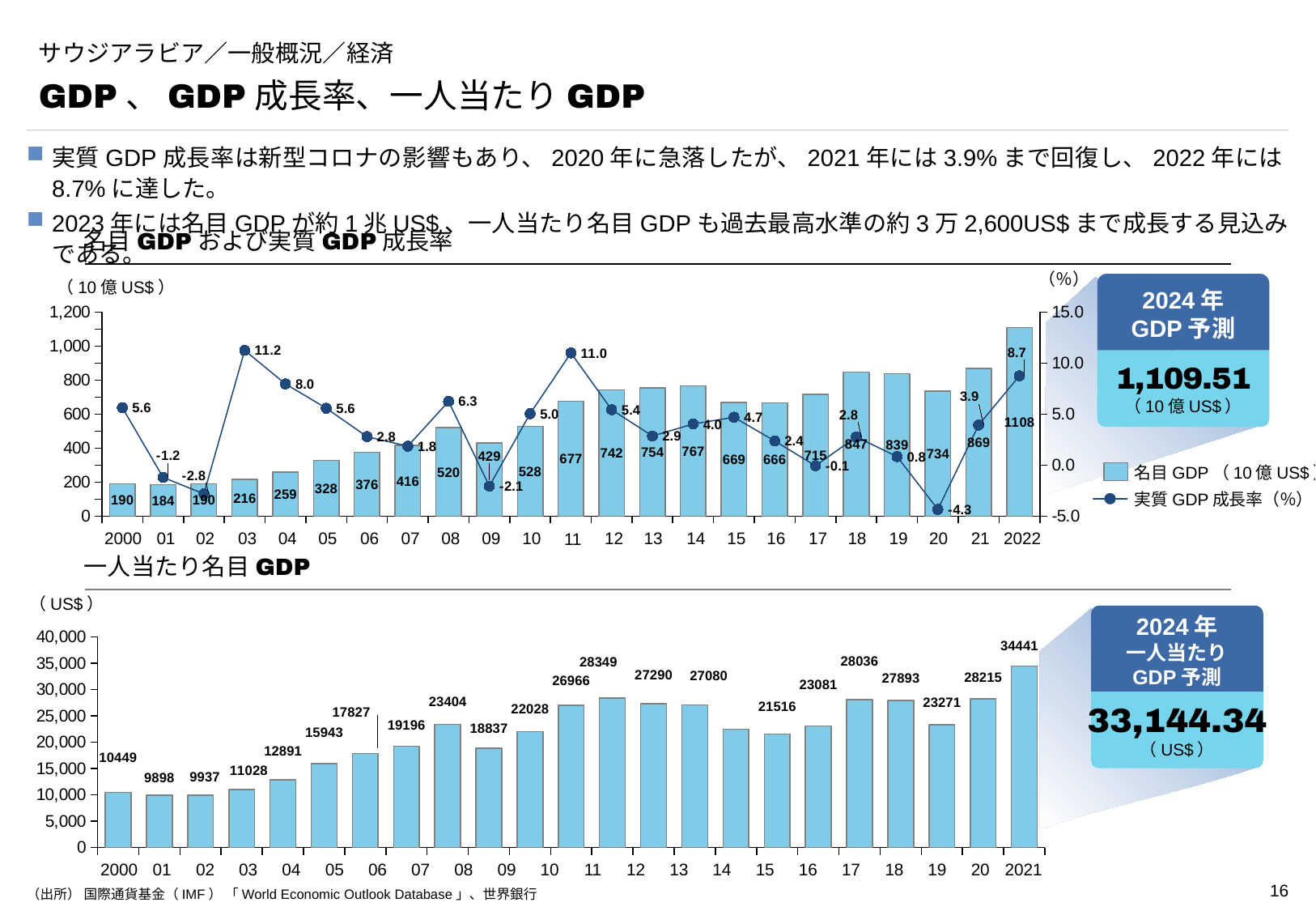

# サウジアラビア／一般概況／経済
GDP、GDP成長率、一人当たりGDP
実質GDP成長率は新型コロナの影響もあり、2020年に急落したが、2021年には3.9%まで回復し、2022年には8.7%に達した。
2023年には名目GDPが約1兆US$、一人当たり名目GDPも過去最高水準の約3万2,600US$まで成長する見込みである。
名目GDPおよび実質GDP成長率
（％）
2024年
GDP予測
（10億US$）

### Chart

| Category |  |  |
|---|---|---|
1,109.51
（10億US$）
名目GDP（10億US$）

実質GDP成長率（％）

2000
01
02
03
04
05
06
07
08
09
10
12
13
14
15
16
17
18
19
20
21
2022
11
一人当たり名目GDP
（US$）
2024年
一人当たり
GDP予測

### Chart

| Category |  |
|---|---|
33,144.34
（US$）
2000
01
02
03
04
05
06
07
08
09
10
11
12
13
14
15
16
17
18
19
20
2021
（出所） 国際通貨基金（IMF） 「World Economic Outlook Database」、世界銀行